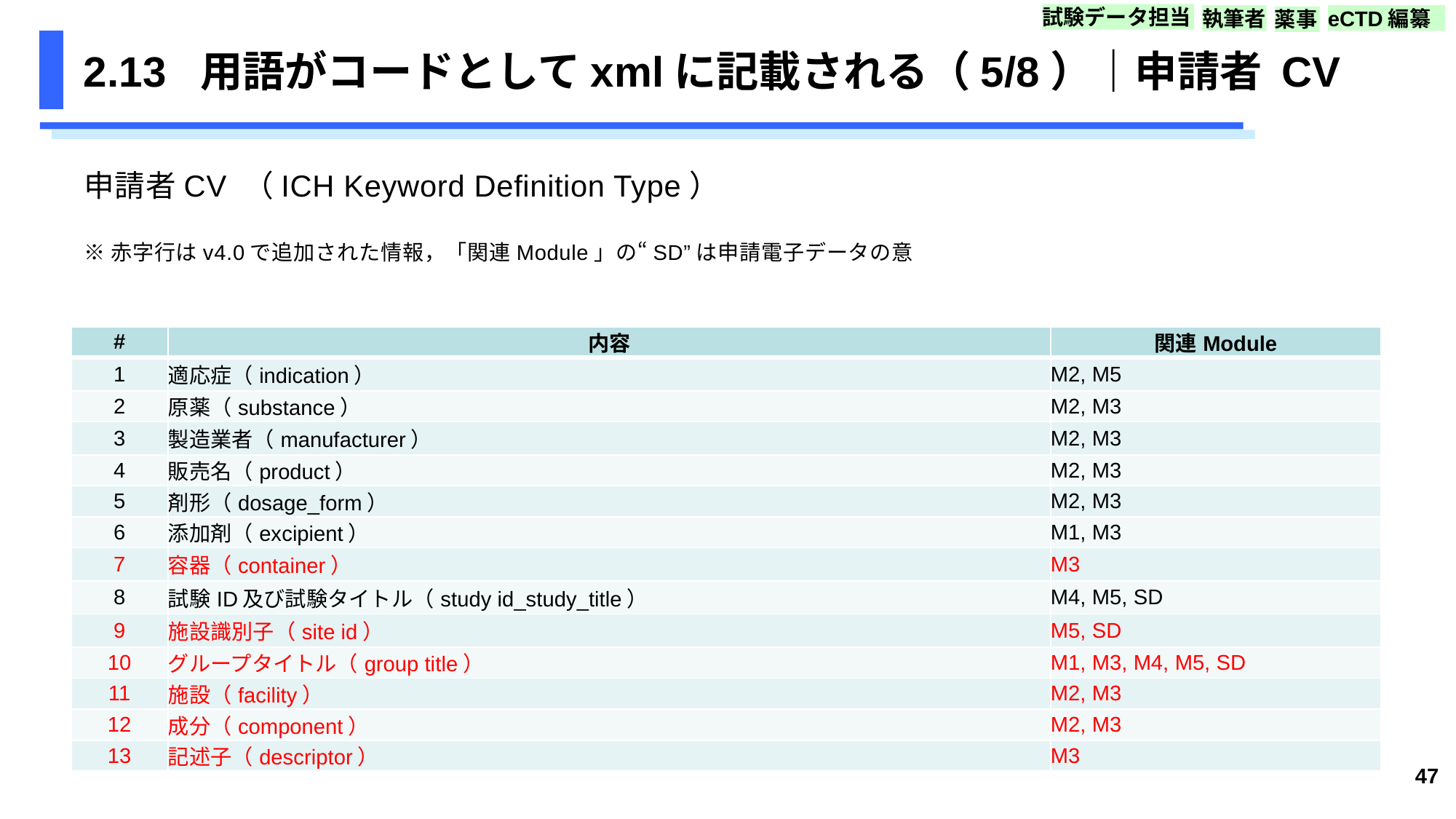

試験データ担当
執筆者
eCTD編纂
薬事
# 2.13  用語がコードとしてxmlに記載される（5/8）｜申請者 CV
申請者CV （ICH Keyword Definition Type）

※赤字行はv4.0で追加された情報，「関連Module」の“SD”は申請電子データの意

| # | 内容 | 関連Module |
| --- | --- | --- |
| 1 | 適応症（indication） | M2, M5 |
| 2 | 原薬（substance） | M2, M3 |
| 3 | 製造業者（manufacturer） | M2, M3 |
| 4 | 販売名（product） | M2, M3 |
| 5 | 剤形（dosage\_form） | M2, M3 |
| 6 | 添加剤（excipient） | M1, M3 |
| 7 | 容器（container） | M3 |
| 8 | 試験ID及び試験タイトル（study id\_study\_title） | M4, M5, SD |
| 9 | 施設識別子（site id） | M5, SD |
| 10 | グループタイトル（group title） | M1, M3, M4, M5, SD |
| 11 | 施設（facility） | M2, M3 |
| 12 | 成分（component） | M2, M3 |
| 13 | 記述子（descriptor） | M3 |
47